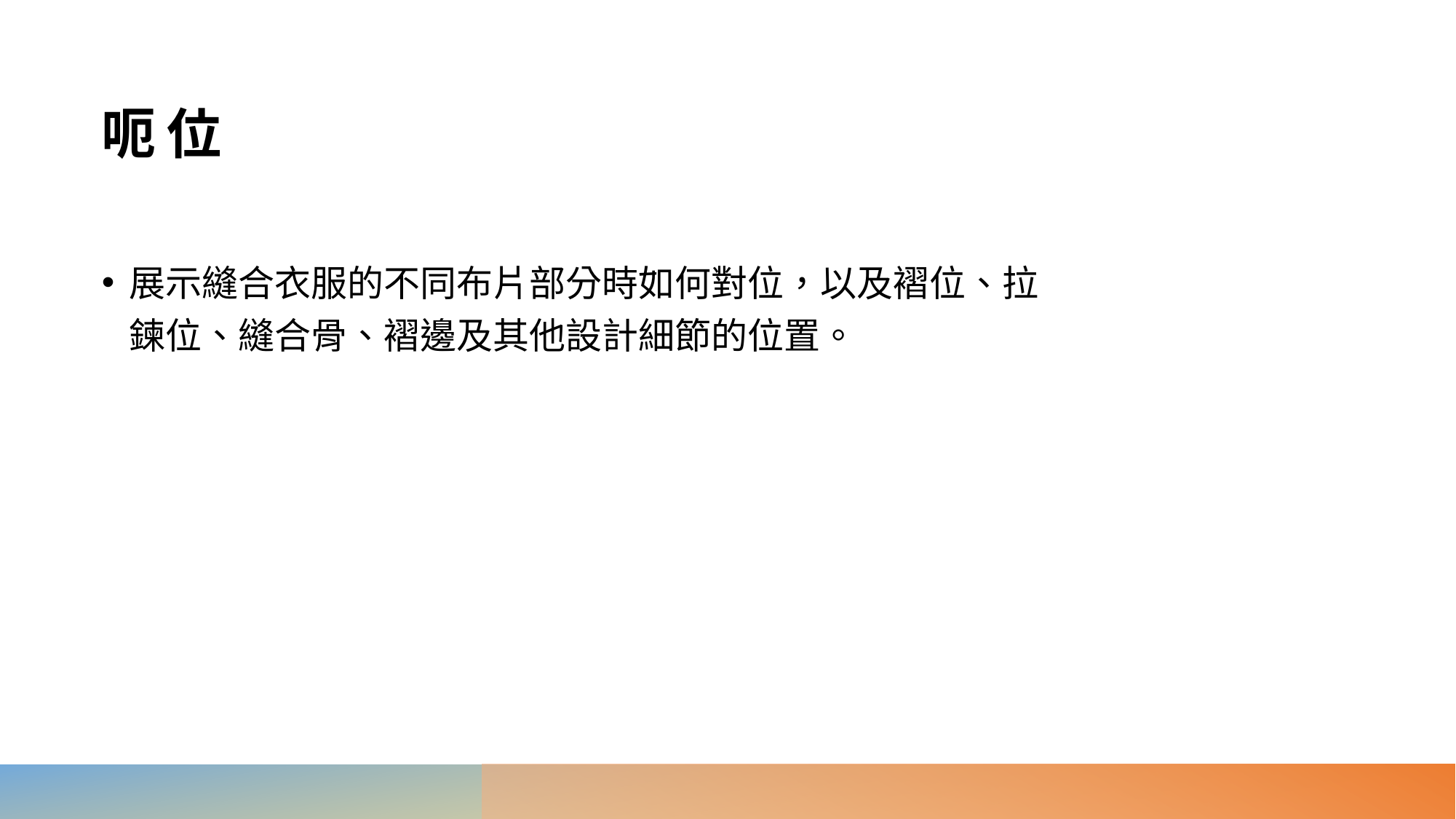

# 呃位
展示縫合衣服的不同布片部分時如何對位，以及褶位、拉鍊位、縫合骨、褶邊及其他設計細節的位置。